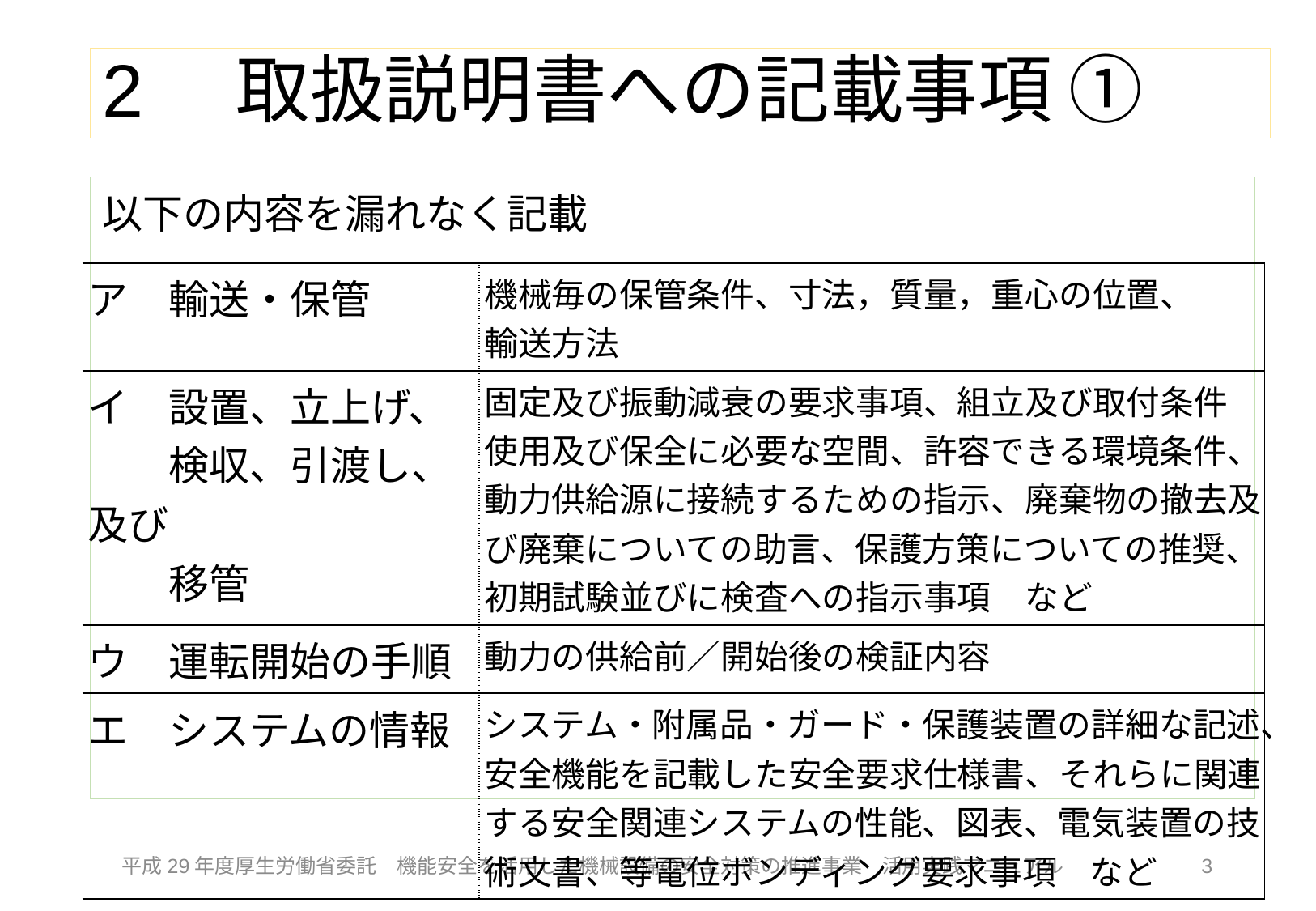

# 2　取扱説明書への記載事項 ①
以下の内容を漏れなく記載

| ア　輸送・保管 | 機械毎の保管条件、寸法，質量，重心の位置、 輸送方法 |
| --- | --- |
| イ　設置、立上げ、 　　検収、引渡し、及び 　　移管 | 固定及び振動減衰の要求事項、組立及び取付条件 使用及び保全に必要な空間、許容できる環境条件、 動力供給源に接続するための指示、廃棄物の撤去及び廃棄についての助言、保護方策についての推奨、初期試験並びに検査への指示事項　など |
| ウ　運転開始の手順 | 動力の供給前／開始後の検証内容 |
| エ　システムの情報 | システム・附属品・ガード・保護装置の詳細な記述、 安全機能を記載した安全要求仕様書、それらに関連する安全関連システムの性能、図表、電気装置の技術文書、等電位ボンディング要求事項　など |
平成29年度厚生労働省委託　機能安全を活用した機械設備の安全対策の推進事業　活用実践マニュアル
3